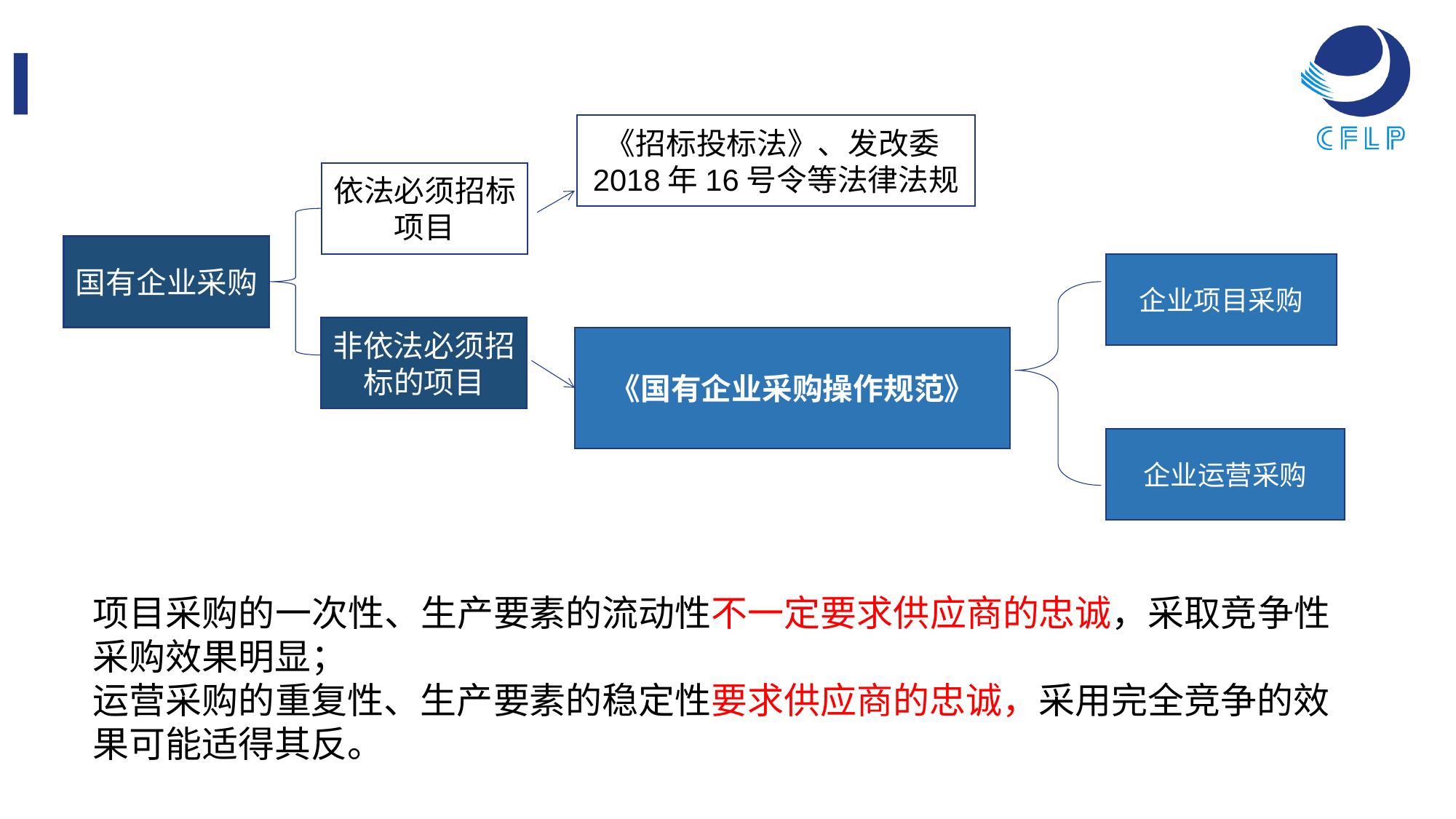

《招标投标法》、发改委2018年16号令等法律法规
依法必须招标项目

国有企业采购
企业项目采购

非依法必须招标的项目
《国有企业采购操作规范》
企业运营采购
项目采购的一次性、生产要素的流动性不一定要求供应商的忠诚，采取竞争性采购效果明显；
运营采购的重复性、生产要素的稳定性要求供应商的忠诚，采用完全竞争的效果可能适得其反。